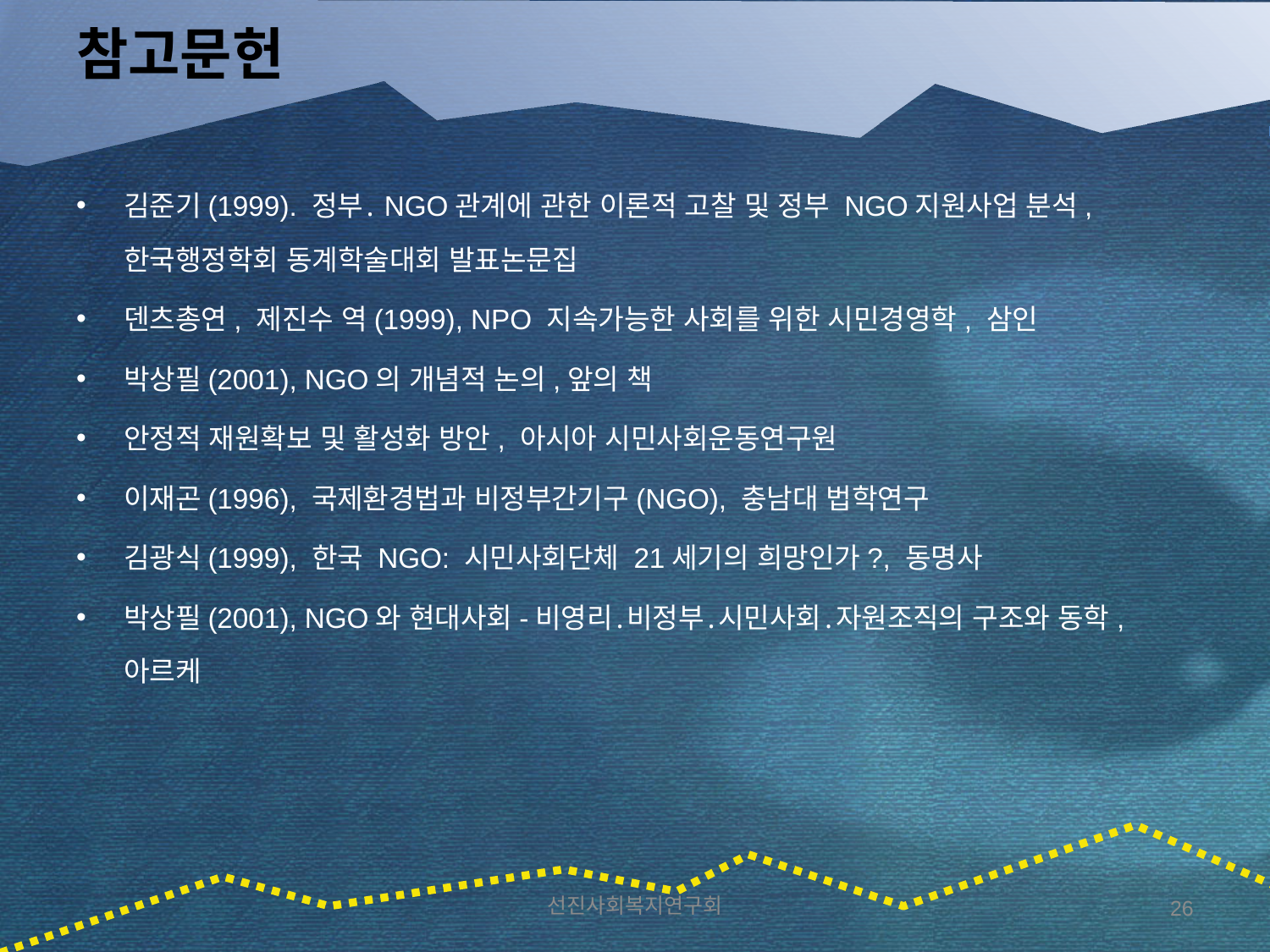

# 참고문헌
김준기(1999). 정부․NGO관계에 관한 이론적 고찰 및 정부 NGO지원사업 분석, 한국행정학회 동계학술대회 발표논문집
덴츠총연, 제진수 역(1999), NPO 지속가능한 사회를 위한 시민경영학, 삼인
박상필(2001), NGO의 개념적 논의,앞의 책
안정적 재원확보 및 활성화 방안, 아시아 시민사회운동연구원
이재곤(1996), 국제환경법과 비정부간기구(NGO), 충남대 법학연구
김광식(1999), 한국 NGO: 시민사회단체 21세기의 희망인가?, 동명사
박상필(2001), NGO와 현대사회-비영리․비정부․시민사회․자원조직의 구조와 동학, 아르케

선진사회복지연구회
26